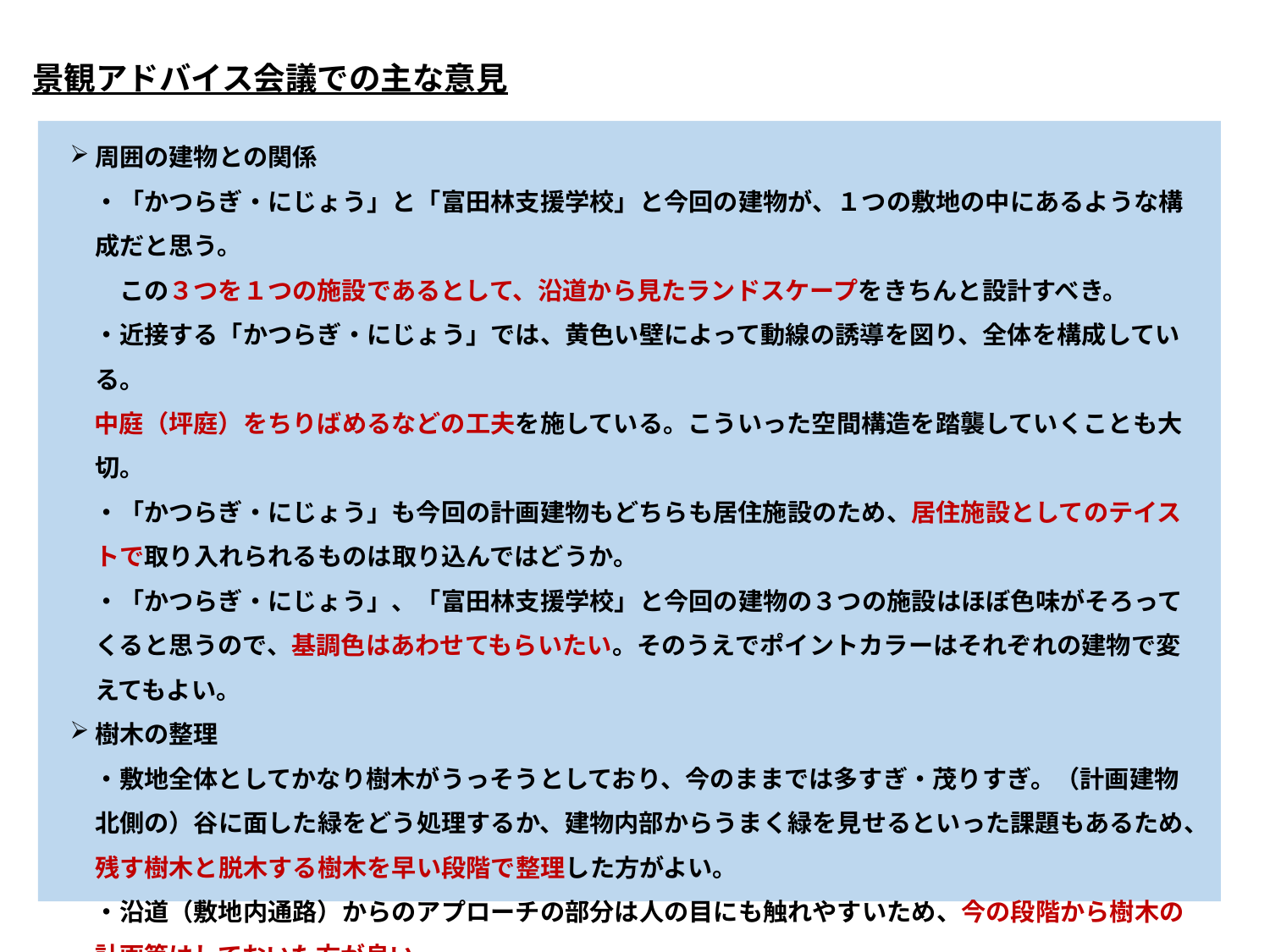

景観アドバイス会議での主な意見

周囲の建物との関係
　・「かつらぎ・にじょう」と「富田林支援学校」と今回の建物が、１つの敷地の中にあるような構成だと思う。
　　この３つを１つの施設であるとして、沿道から見たランドスケープをきちんと設計すべき。
　・近接する「かつらぎ・にじょう」では、黄色い壁によって動線の誘導を図り、全体を構成している。
　中庭（坪庭）をちりばめるなどの工夫を施している。こういった空間構造を踏襲していくことも大切。
　・「かつらぎ・にじょう」も今回の計画建物もどちらも居住施設のため、居住施設としてのテイストで取り入れられるものは取り込んではどうか。
　・「かつらぎ・にじょう」、「富田林支援学校」と今回の建物の３つの施設はほぼ色味がそろってくると思うので、基調色はあわせてもらいたい。そのうえでポイントカラーはそれぞれの建物で変えてもよい。
樹木の整理
　・敷地全体としてかなり樹木がうっそうとしており、今のままでは多すぎ・茂りすぎ。（計画建物北側の）谷に面した緑をどう処理するか、建物内部からうまく緑を見せるといった課題もあるため、残す樹木と脱木する樹木を早い段階で整理した方がよい。
　・沿道（敷地内通路）からのアプローチの部分は人の目にも触れやすいため、今の段階から樹木の計画等はしておいた方が良い。
　・通路（建物計画地北西部の広場外周道路）や駐車場部分についても、残す樹木はどれにするのか等、検討されたい。